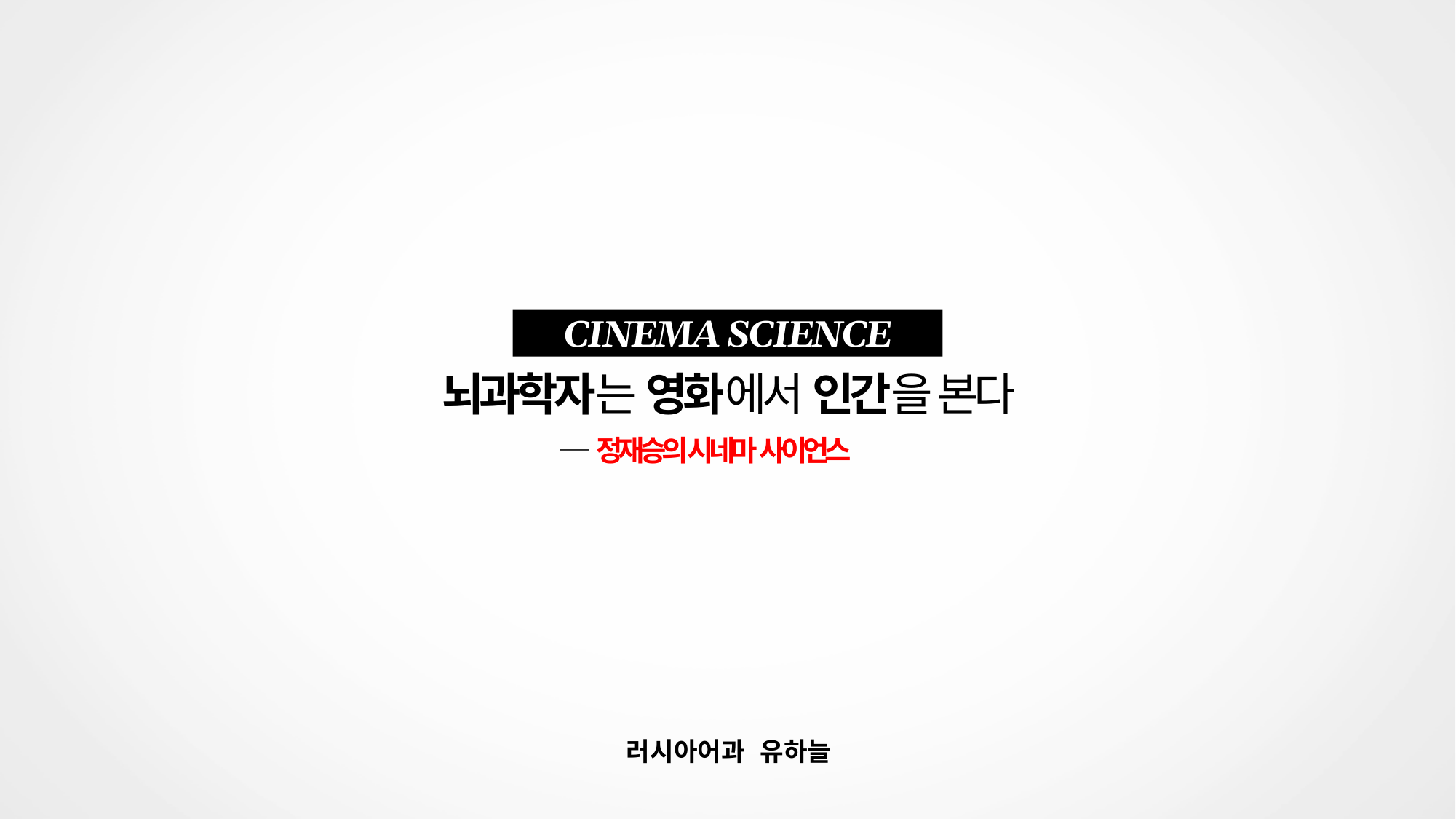

CINEMA SCIENCE

뇌과학자는 영화에서 인간을 본다
─정재승의 시네마  사이언스
러시아어과  유하늘